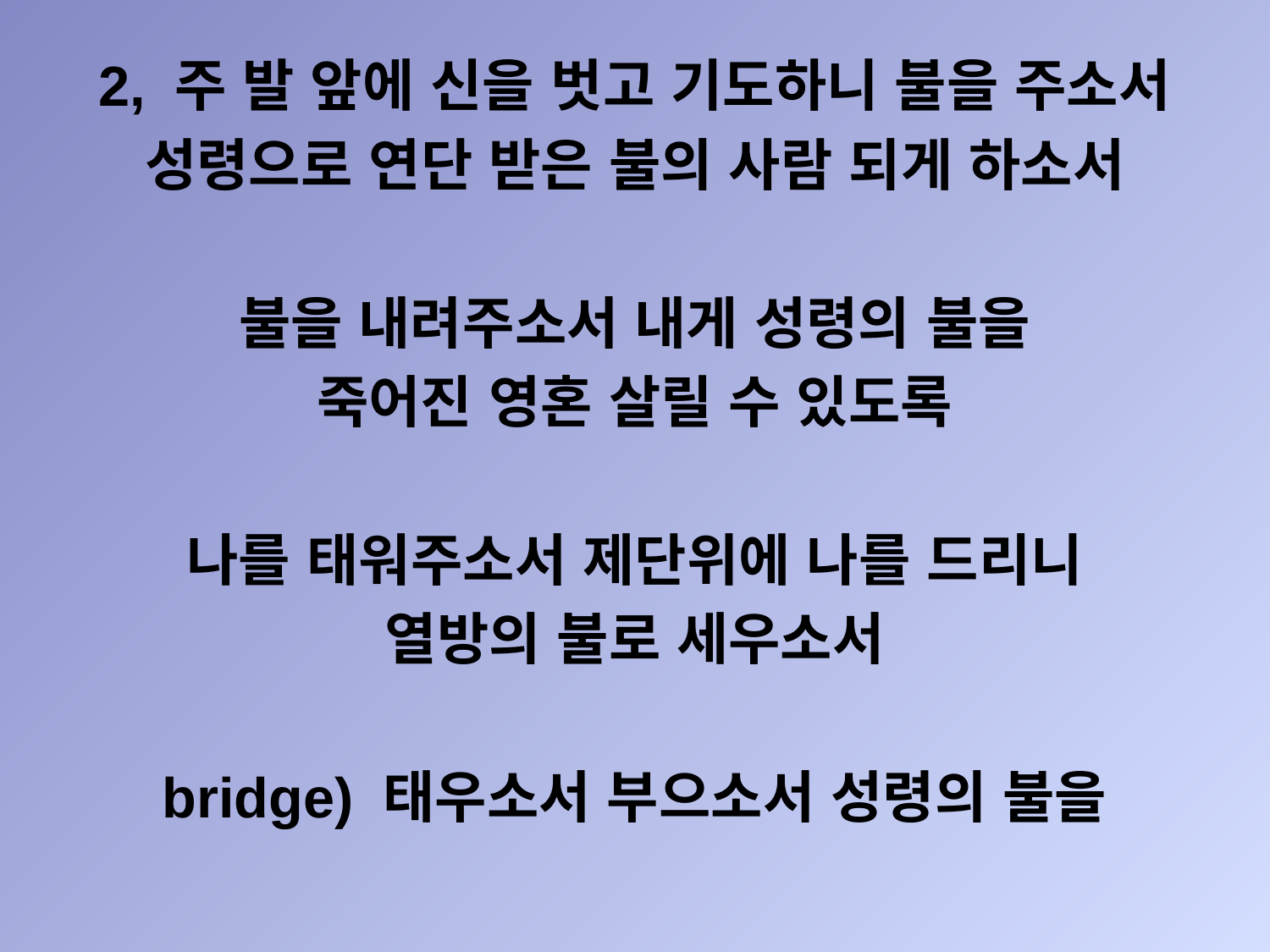

2, 주 발 앞에 신을 벗고 기도하니 불을 주소서
성령으로 연단 받은 불의 사람 되게 하소서

불을 내려주소서 내게 성령의 불을
죽어진 영혼 살릴 수 있도록

나를 태워주소서 제단위에 나를 드리니
열방의 불로 세우소서

bridge) 태우소서 부으소서 성령의 불을